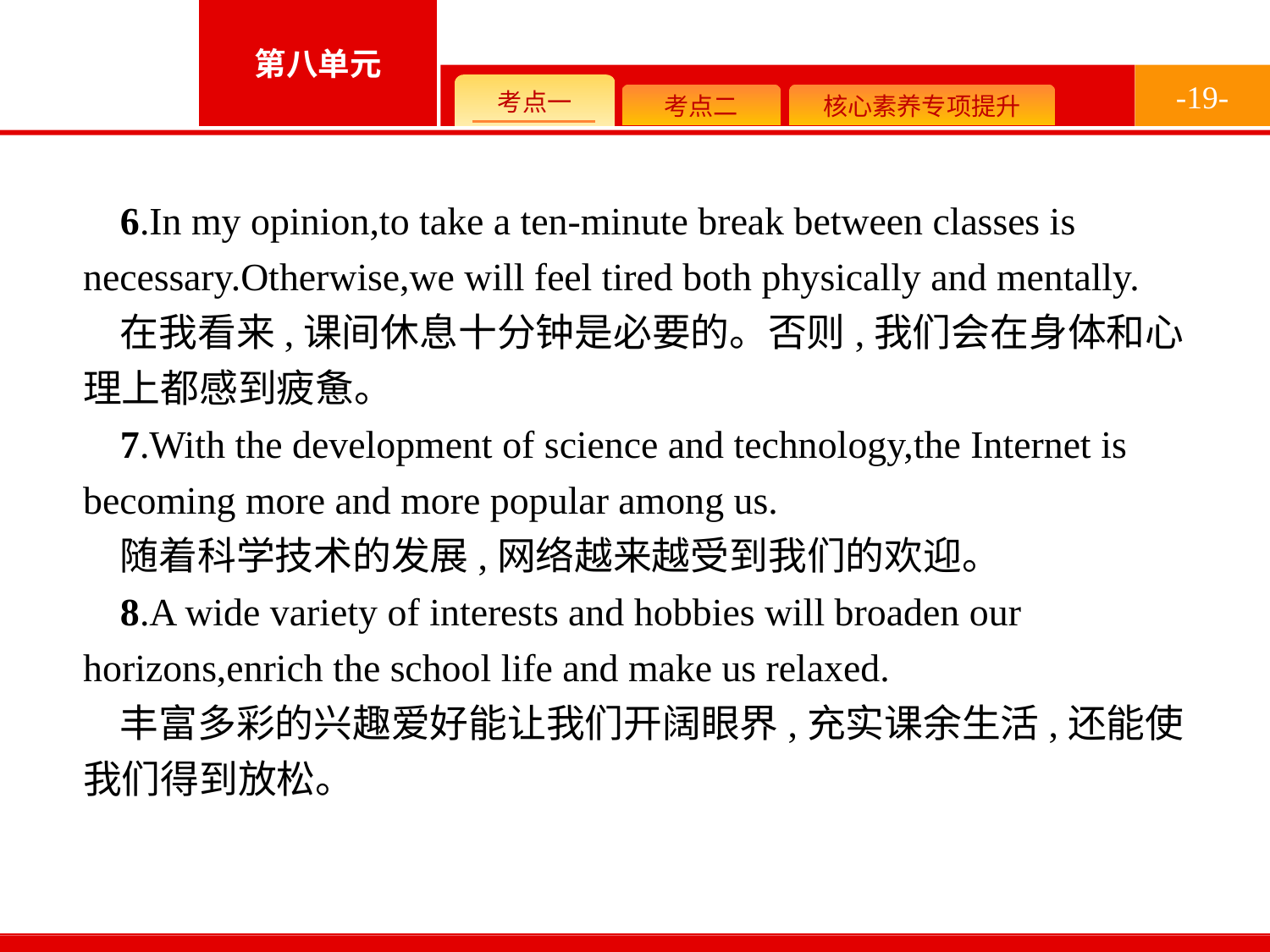

-19-
6.In my opinion,to take a ten-minute break between classes is necessary.Otherwise,we will feel tired both physically and mentally.
在我看来,课间休息十分钟是必要的。否则,我们会在身体和心理上都感到疲惫。
7.With the development of science and technology,the Internet is becoming more and more popular among us.
随着科学技术的发展,网络越来越受到我们的欢迎。
8.A wide variety of interests and hobbies will broaden our horizons,enrich the school life and make us relaxed.
丰富多彩的兴趣爱好能让我们开阔眼界,充实课余生活,还能使我们得到放松。